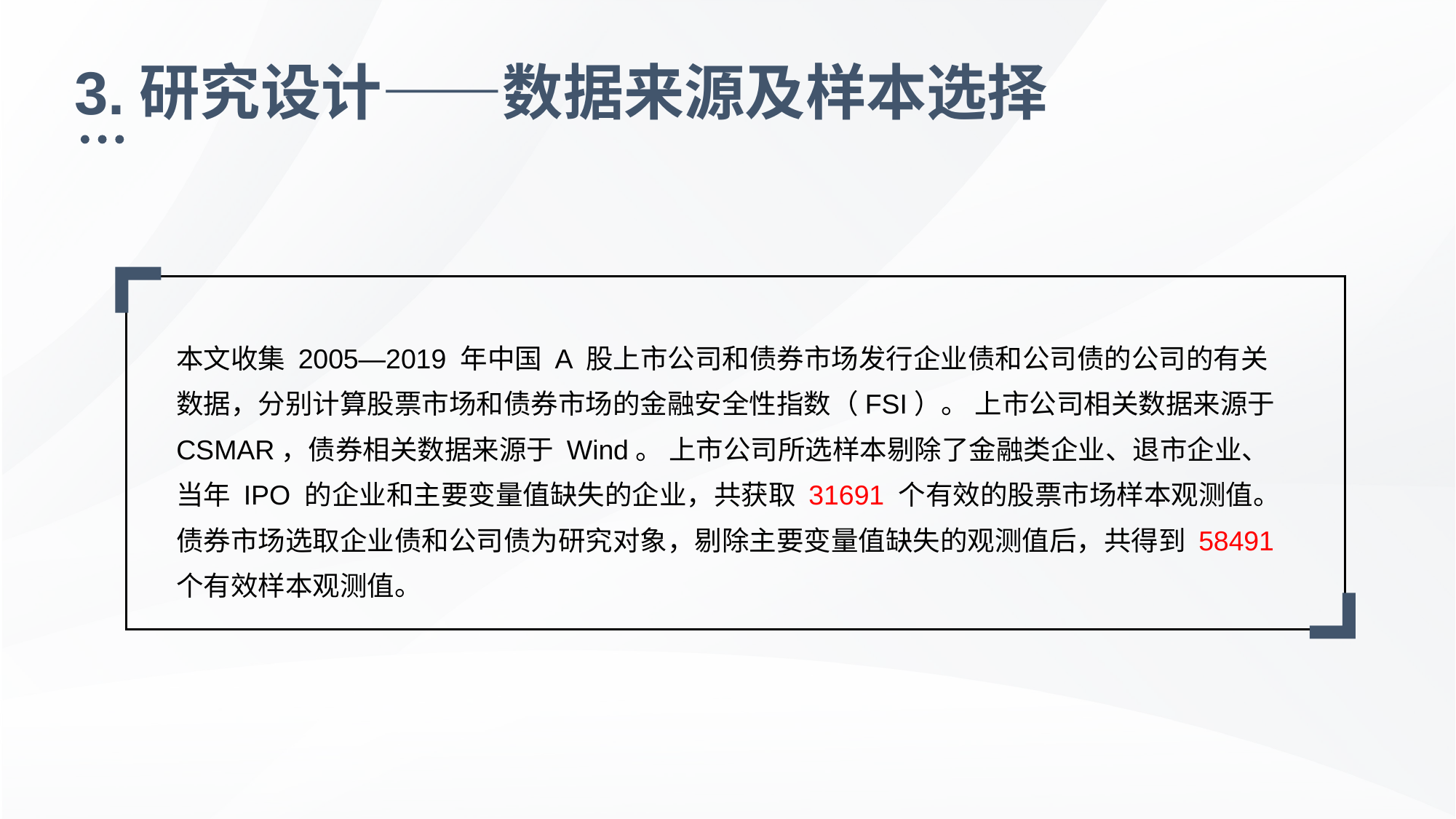

3.研究设计——数据来源及样本选择

本文收集 2005—2019 年中国 A 股上市公司和债券市场发行企业债和公司债的公司的有关数据，分别计算股票市场和债券市场的金融安全性指数（FSI）。 上市公司相关数据来源于 CSMAR，债券相关数据来源于 Wind。 上市公司所选样本剔除了金融类企业、退市企业、当年 IPO 的企业和主要变量值缺失的企业，共获取 31691 个有效的股票市场样本观测值。债券市场选取企业债和公司债为研究对象，剔除主要变量值缺失的观测值后，共得到 58491 个有效样本观测值。